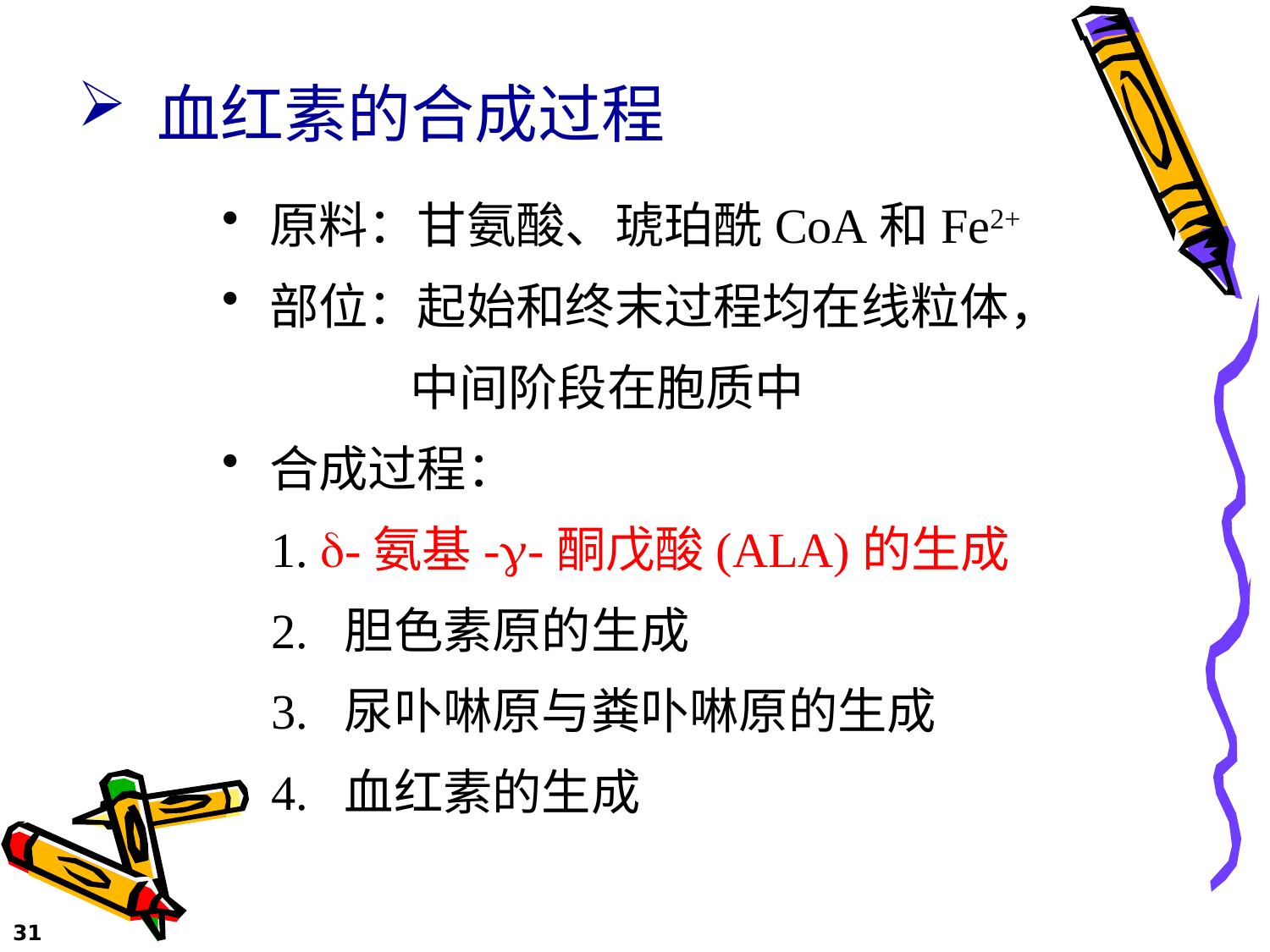

# 血红素的合成过程
原料：甘氨酸、琥珀酰CoA和Fe2+
部位：起始和终末过程均在线粒体，
                中间阶段在胞质中
合成过程：
    1. δ-氨基-γ-酮戊酸(ALA)的生成
    2.  胆色素原的生成
    3.  尿卟啉原与粪卟啉原的生成
    4.  血红素的生成
31